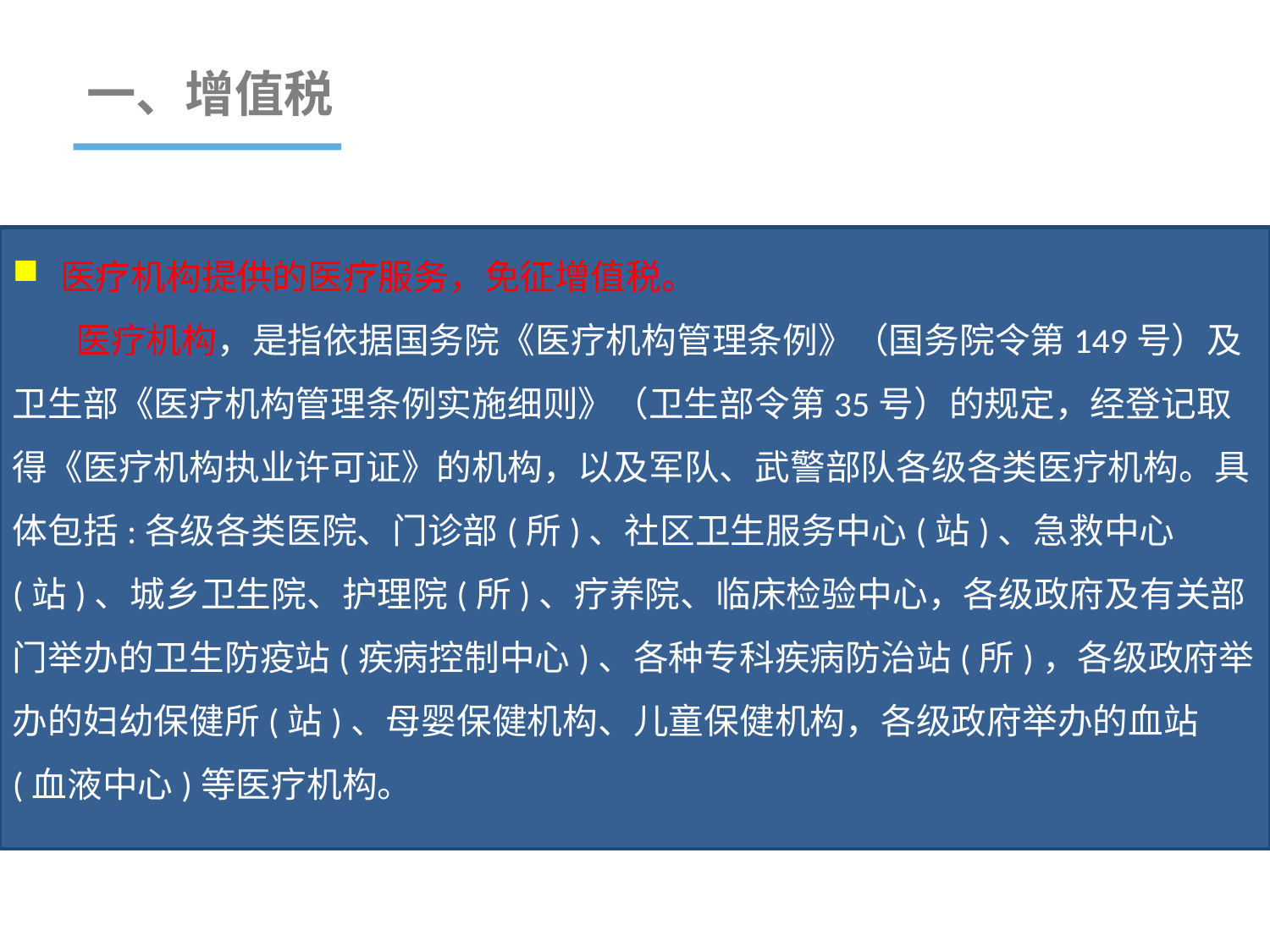

一、增值税
医疗机构提供的医疗服务，免征增值税。
       医疗机构，是指依据国务院《医疗机构管理条例》（国务院令第149号）及卫生部《医疗机构管理条例实施细则》（卫生部令第35号）的规定，经登记取得《医疗机构执业许可证》的机构，以及军队、武警部队各级各类医疗机构。具体包括:各级各类医院、门诊部(所)、社区卫生服务中心(站)、急救中心(站)、城乡卫生院、护理院(所)、疗养院、临床检验中心，各级政府及有关部门举办的卫生防疫站(疾病控制中心)、各种专科疾病防治站(所)，各级政府举办的妇幼保健所(站)、母婴保健机构、儿童保健机构，各级政府举办的血站(血液中心)等医疗机构。